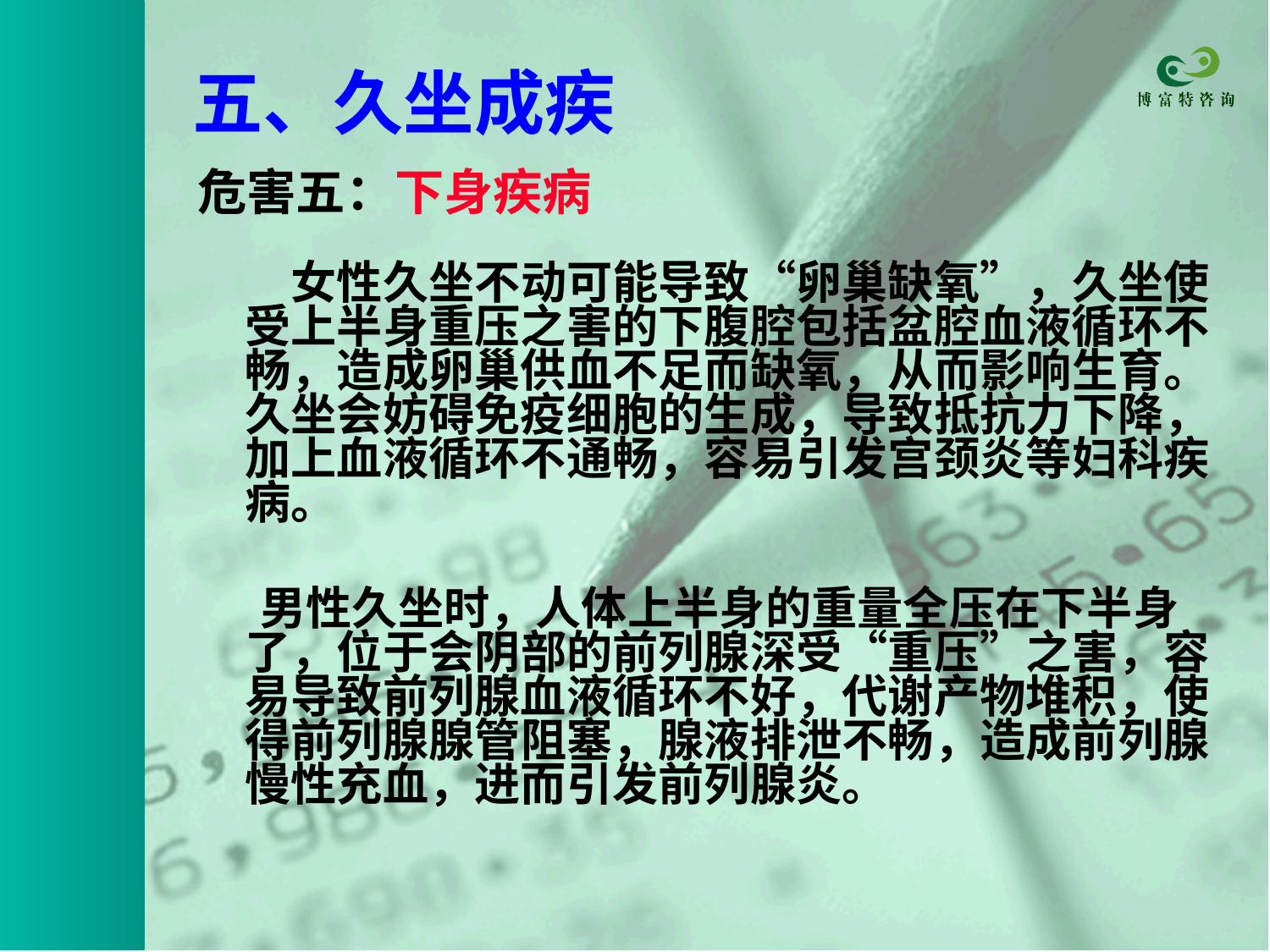

# 五、久坐成疾
危害五：下身疾病
　女性久坐不动可能导致“卵巢缺氧”，久坐使受上半身重压之害的下腹腔包括盆腔血液循环不畅，造成卵巢供血不足而缺氧，从而影响生育。久坐会妨碍免疫细胞的生成，导致抵抗力下降，加上血液循环不通畅，容易引发宫颈炎等妇科疾病。

     男性久坐时，人体上半身的重量全压在下半身了，位于会阴部的前列腺深受“重压”之害，容易导致前列腺血液循环不好，代谢产物堆积，使得前列腺腺管阻塞，腺液排泄不畅，造成前列腺慢性充血，进而引发前列腺炎。